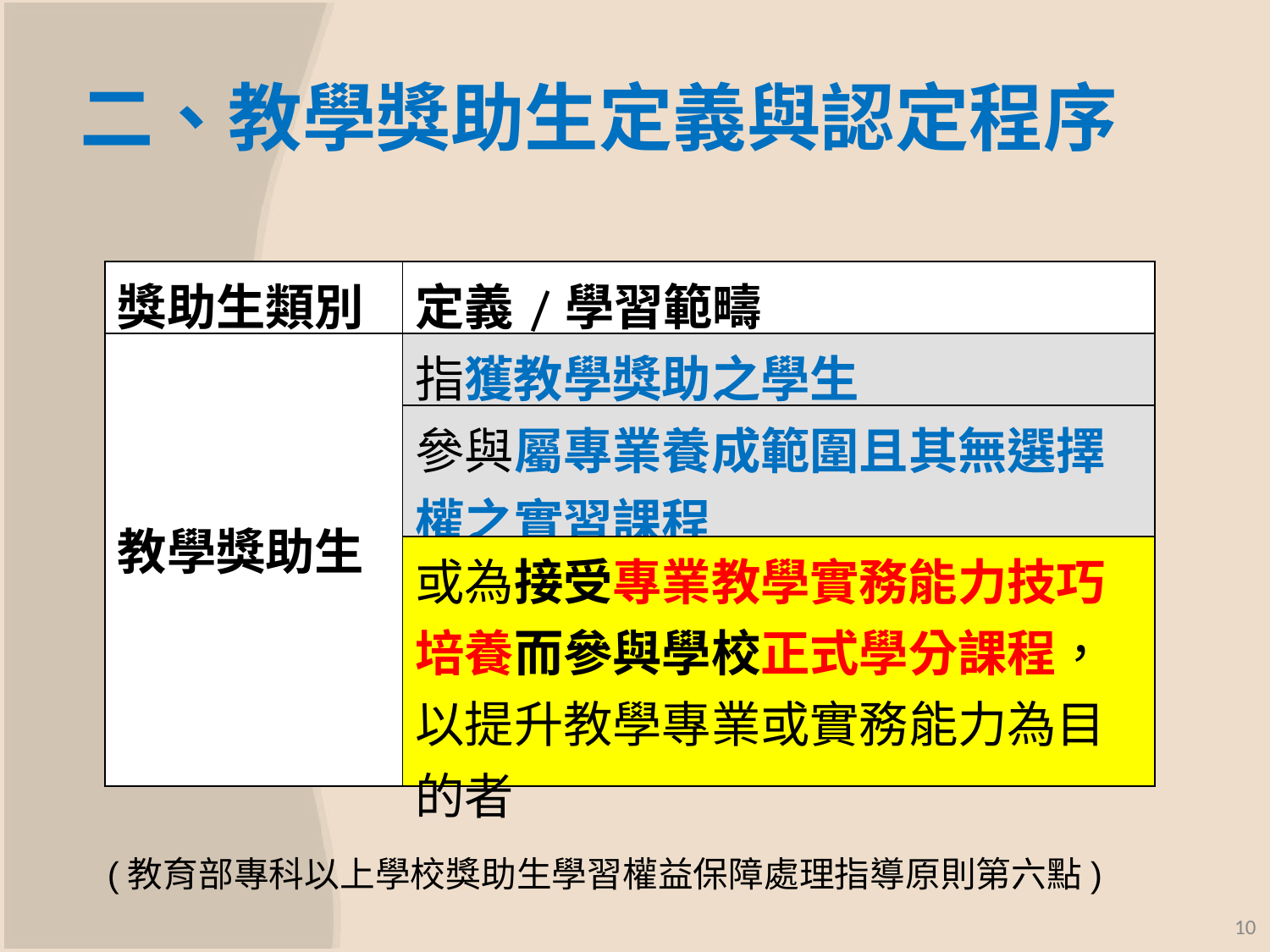

# 二、教學獎助生定義與認定程序

| 獎助生類別 | 定義/學習範疇義/學習範疇 |
| --- | --- |
| 教學獎助生 | 指獲教學獎助之學生 |
|  | 參與屬專業養成範圍且其無選擇權之實習課程 |
|  | 或為接受專業教學實務能力技巧培養而參與學校正式學分課程，以提升教學專業或實務能力為目的者 |
(教育部專科以上學校獎助生學習權益保障處理指導原則第六點)
10